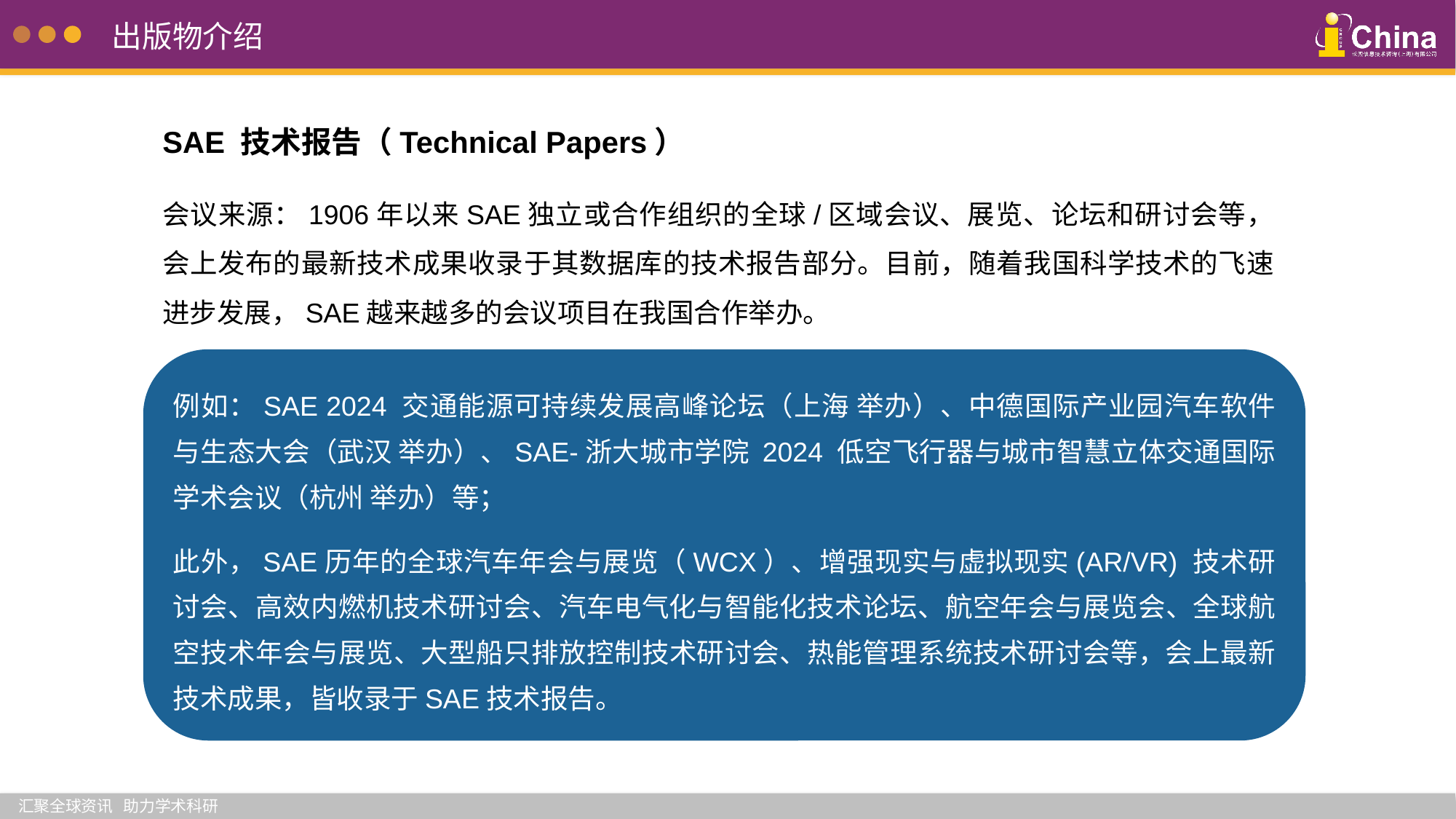

出版物介绍
SAE 技术报告（Technical Papers）

会议来源：1906年以来SAE独立或合作组织的全球/区域会议、展览、论坛和研讨会等，会上发布的最新技术成果收录于其数据库的技术报告部分。目前，随着我国科学技术的飞速进步发展，SAE越来越多的会议项目在我国合作举办。
例如：SAE 2024 交通能源可持续发展高峰论坛（上海 举办）、中德国际产业园汽车软件与生态大会（武汉 举办）、SAE-浙大城市学院 2024 低空飞行器与城市智慧立体交通国际学术会议（杭州 举办）等；
此外，SAE历年的全球汽车年会与展览（WCX）、增强现实与虚拟现实(AR/VR) 技术研讨会、高效内燃机技术研讨会、汽车电气化与智能化技术论坛、航空年会与展览会、全球航空技术年会与展览、大型船只排放控制技术研讨会、热能管理系统技术研讨会等，会上最新技术成果，皆收录于SAE技术报告。